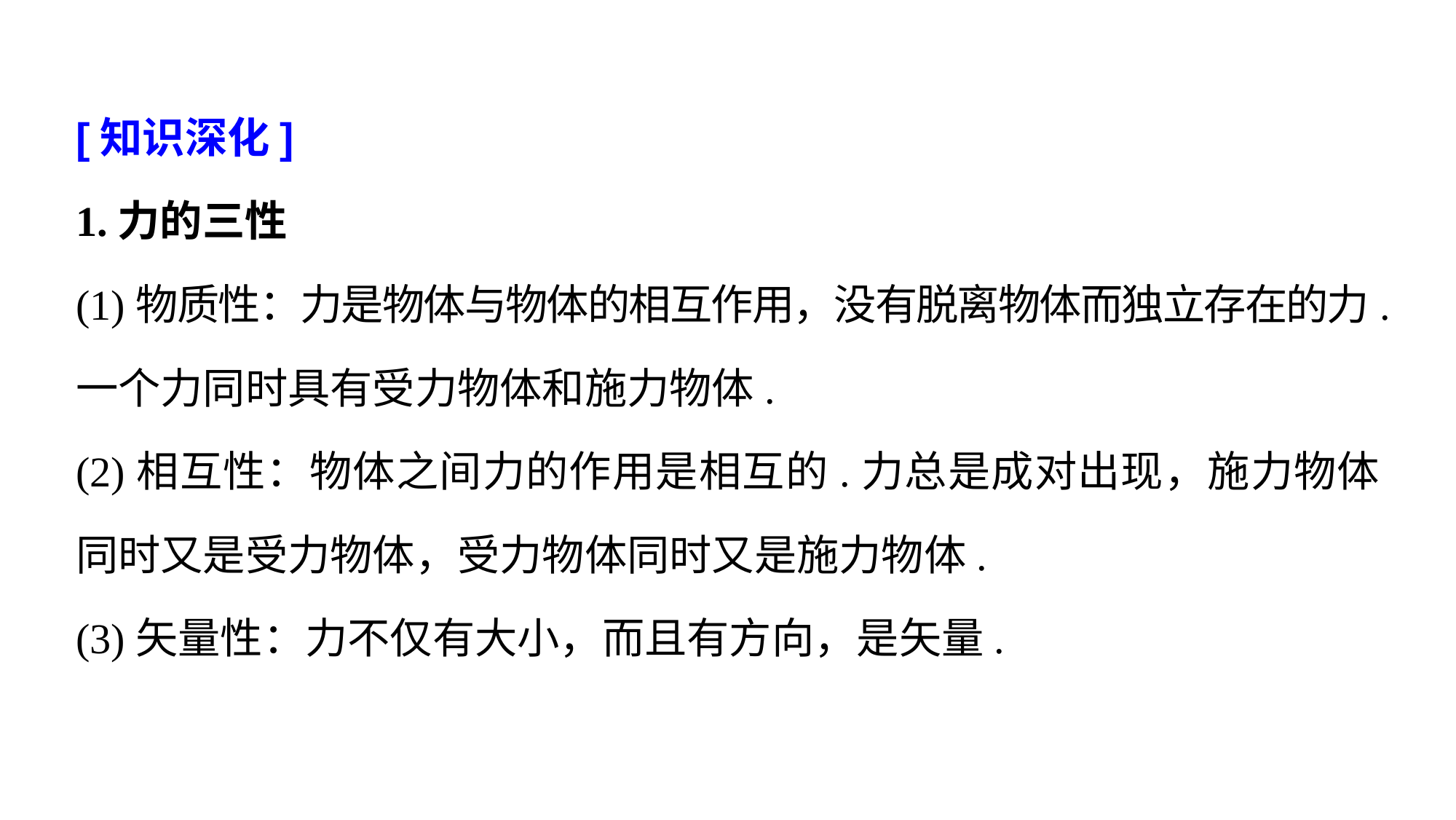

[知识深化]
1.力的三性
(1)物质性：力是物体与物体的相互作用，没有脱离物体而独立存在的力.一个力同时具有受力物体和施力物体.
(2)相互性：物体之间力的作用是相互的.力总是成对出现，施力物体同时又是受力物体，受力物体同时又是施力物体.
(3)矢量性：力不仅有大小，而且有方向，是矢量.